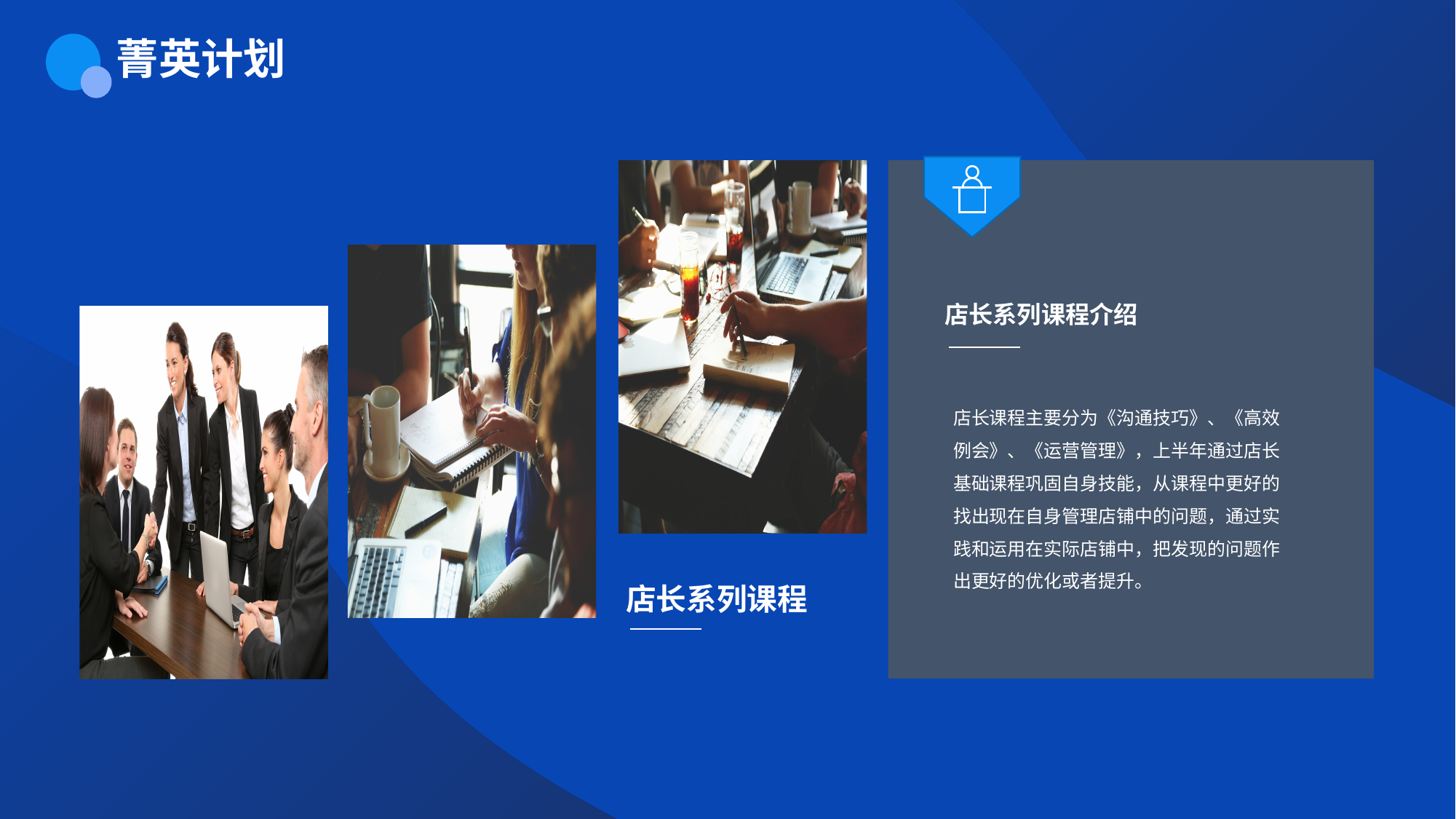

菁英计划

店长系列课程介绍

店长课程主要分为《沟通技巧》、《高效例会》、《运营管理》，上半年通过店长基础课程巩固自身技能，从课程中更好的找出现在自身管理店铺中的问题，通过实践和运用在实际店铺中，把发现的问题作出更好的优化或者提升。
店长系列课程